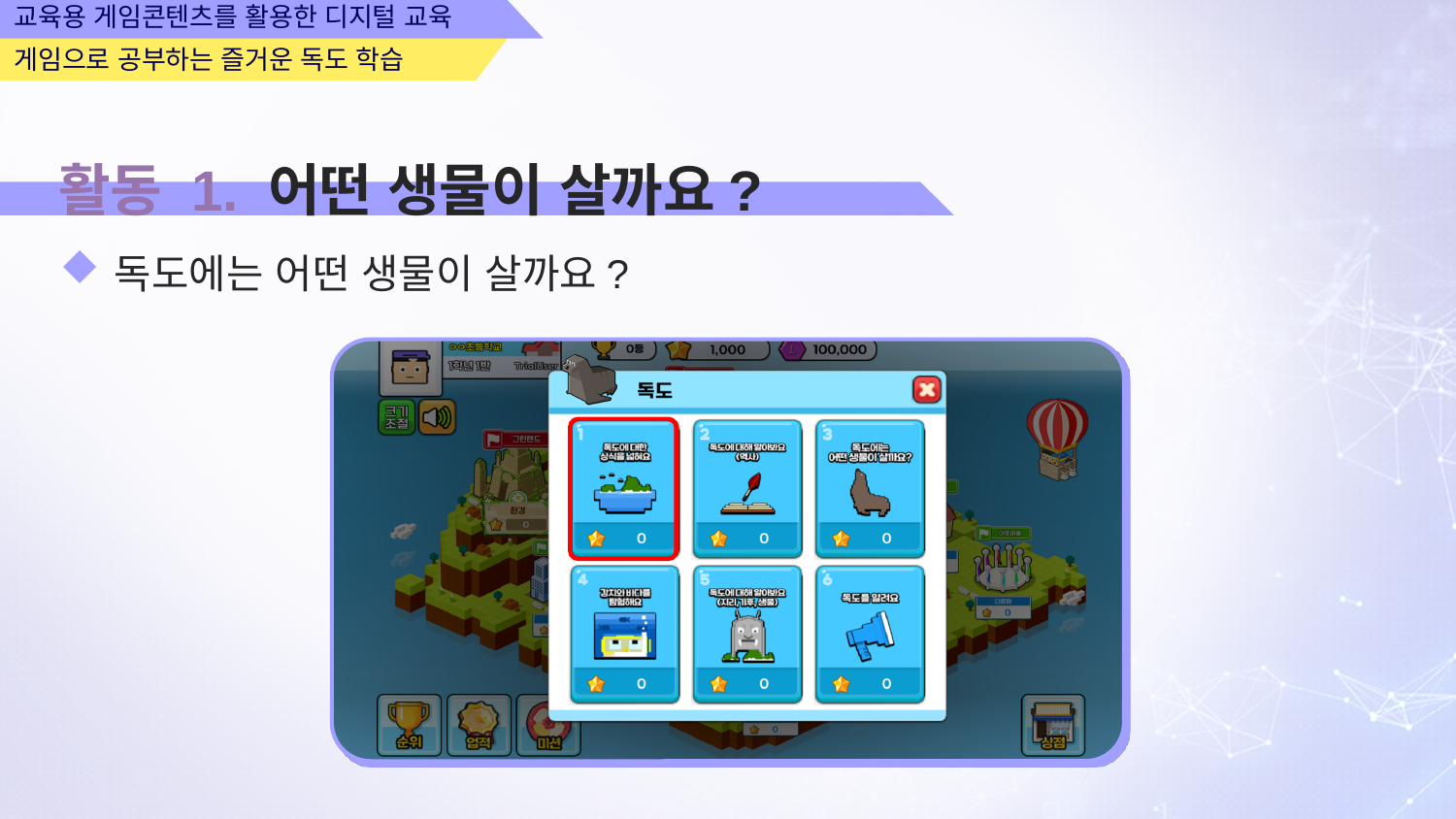

활동 1. 어떤 생물이 살까요?

독도에는 어떤 생물이 살까요?